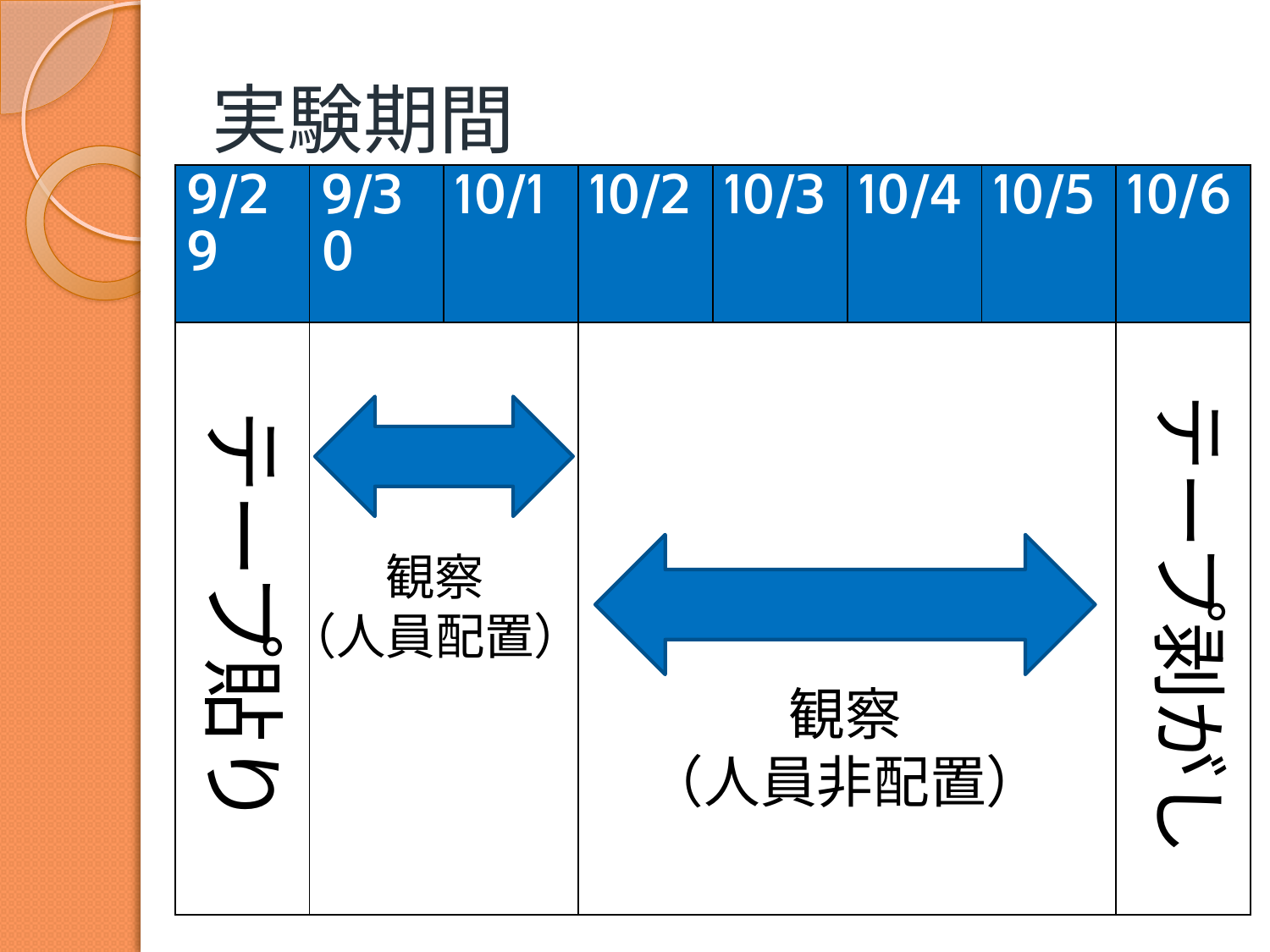

# 実験期間
| 9/29 | 9/30 | 10/1 | 10/2 | 10/3 | 10/4 | 10/5 | 10/6 |
| --- | --- | --- | --- | --- | --- | --- | --- |
|  |  |  |  |  |  |  |  |
テープ剥がし
テープ貼り

観察
（人員配置）
観察
（人員非配置）